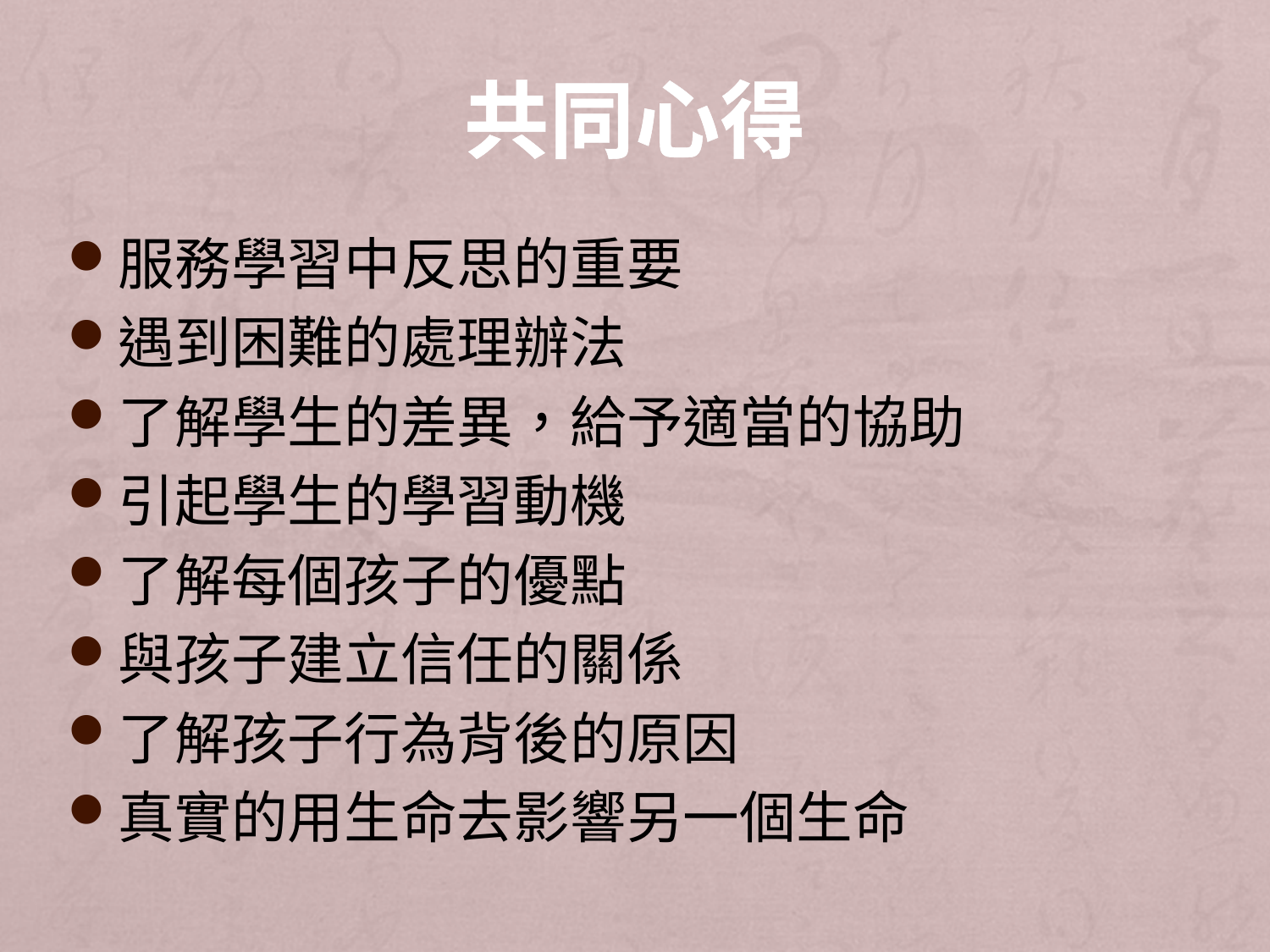

# 共同心得
服務學習中反思的重要
遇到困難的處理辦法
了解學生的差異，給予適當的協助
引起學生的學習動機
了解每個孩子的優點
與孩子建立信任的關係
了解孩子行為背後的原因
真實的用生命去影響另一個生命